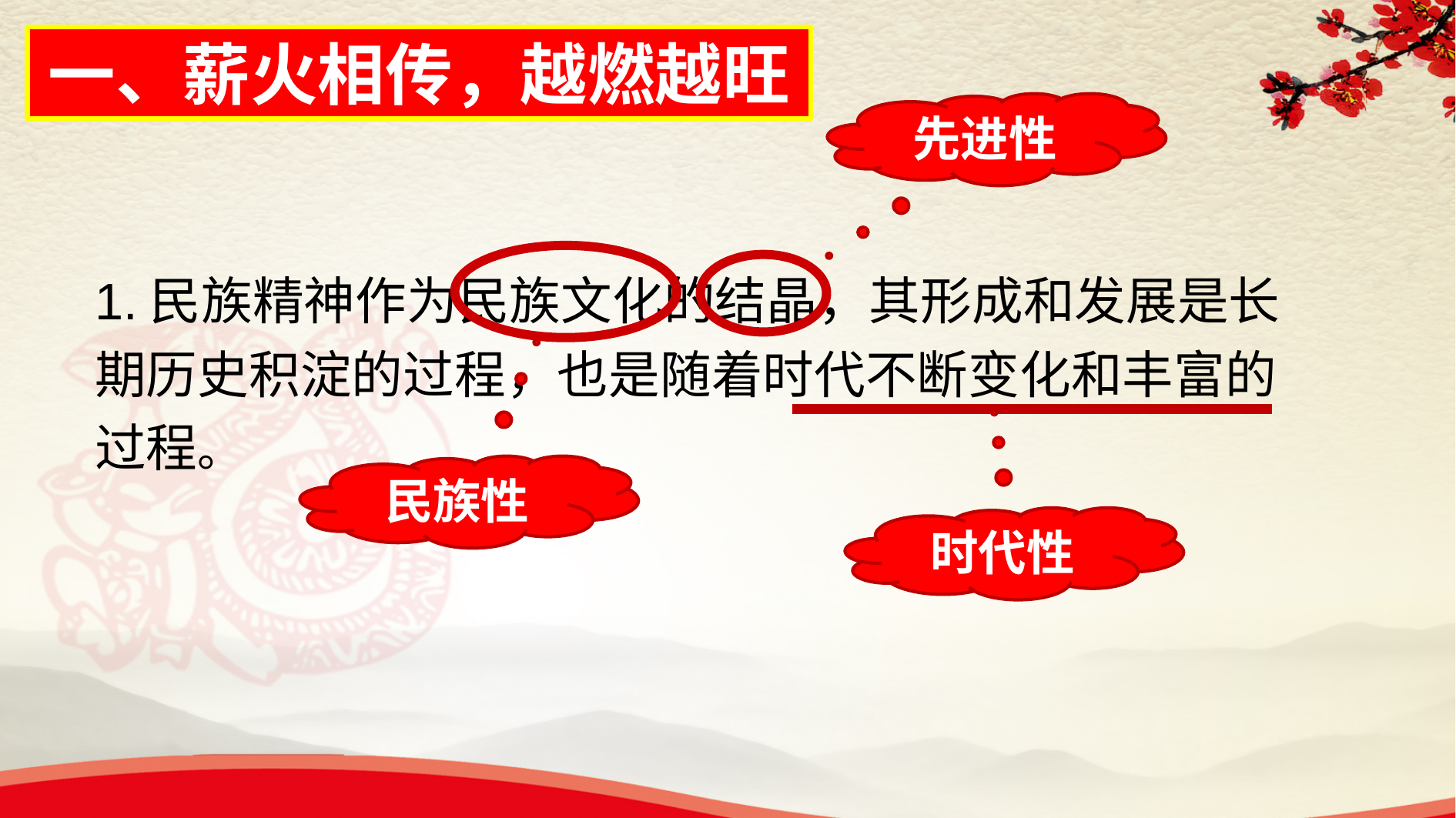

一、薪火相传，越燃越旺
先进性

1.民族精神作为民族文化的结晶，其形成和发展是长期历史积淀的过程，也是随着时代不断变化和丰富的过程。

民族性
时代性